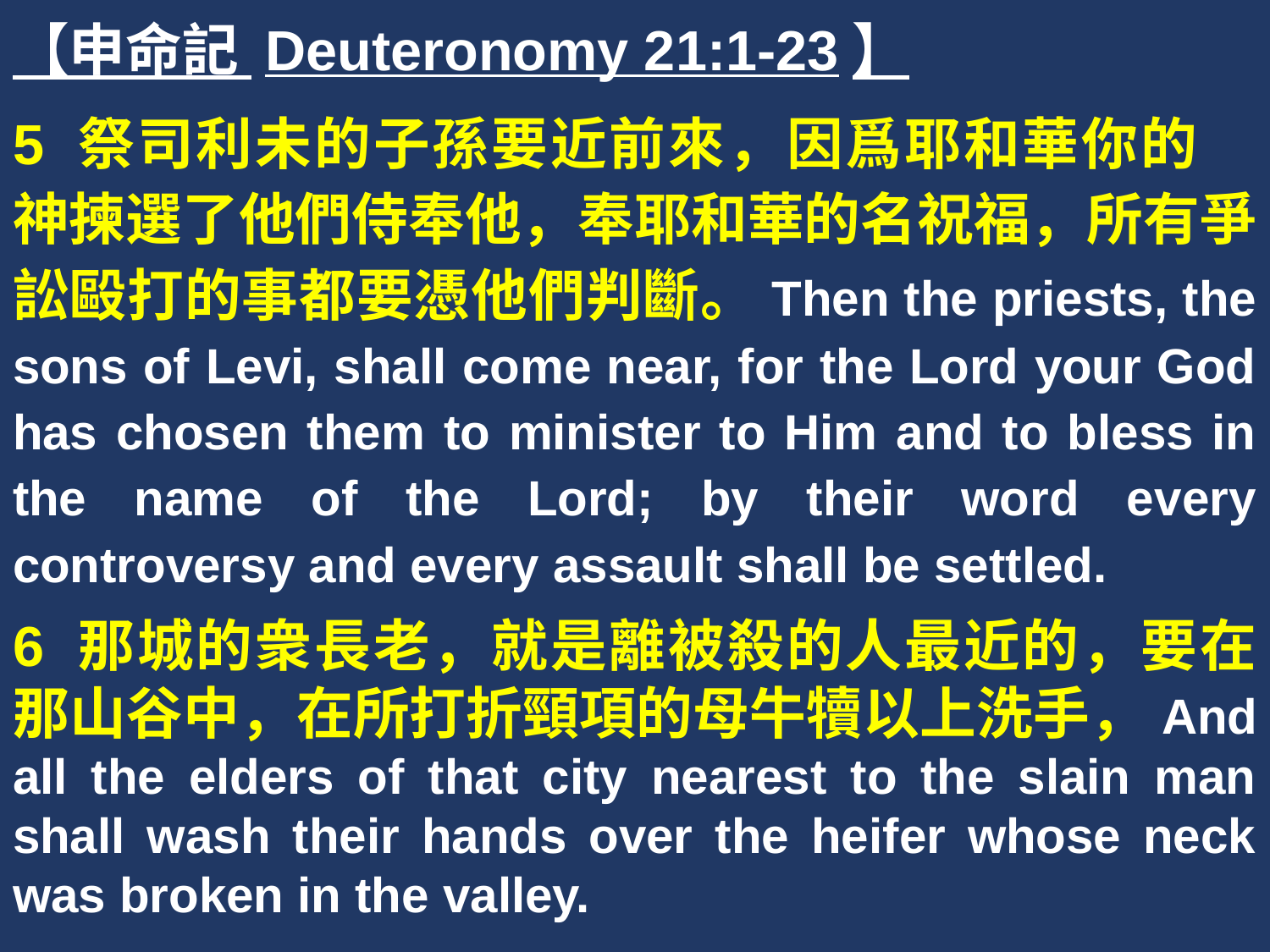

【申命記 Deuteronomy 21:1-23】
5 祭司利未的子孫要近前來，因爲耶和華你的　神揀選了他們侍奉他，奉耶和華的名祝福，所有爭訟毆打的事都要憑他們判斷。Then the priests, the sons of Levi, shall come near, for the Lord your God has chosen them to minister to Him and to bless in the name of the Lord; by their word every controversy and every assault shall be settled.
6 那城的衆長老，就是離被殺的人最近的，要在那山谷中，在所打折頸項的母牛犢以上洗手，And all the elders of that city nearest to the slain man shall wash their hands over the heifer whose neck was broken in the valley.